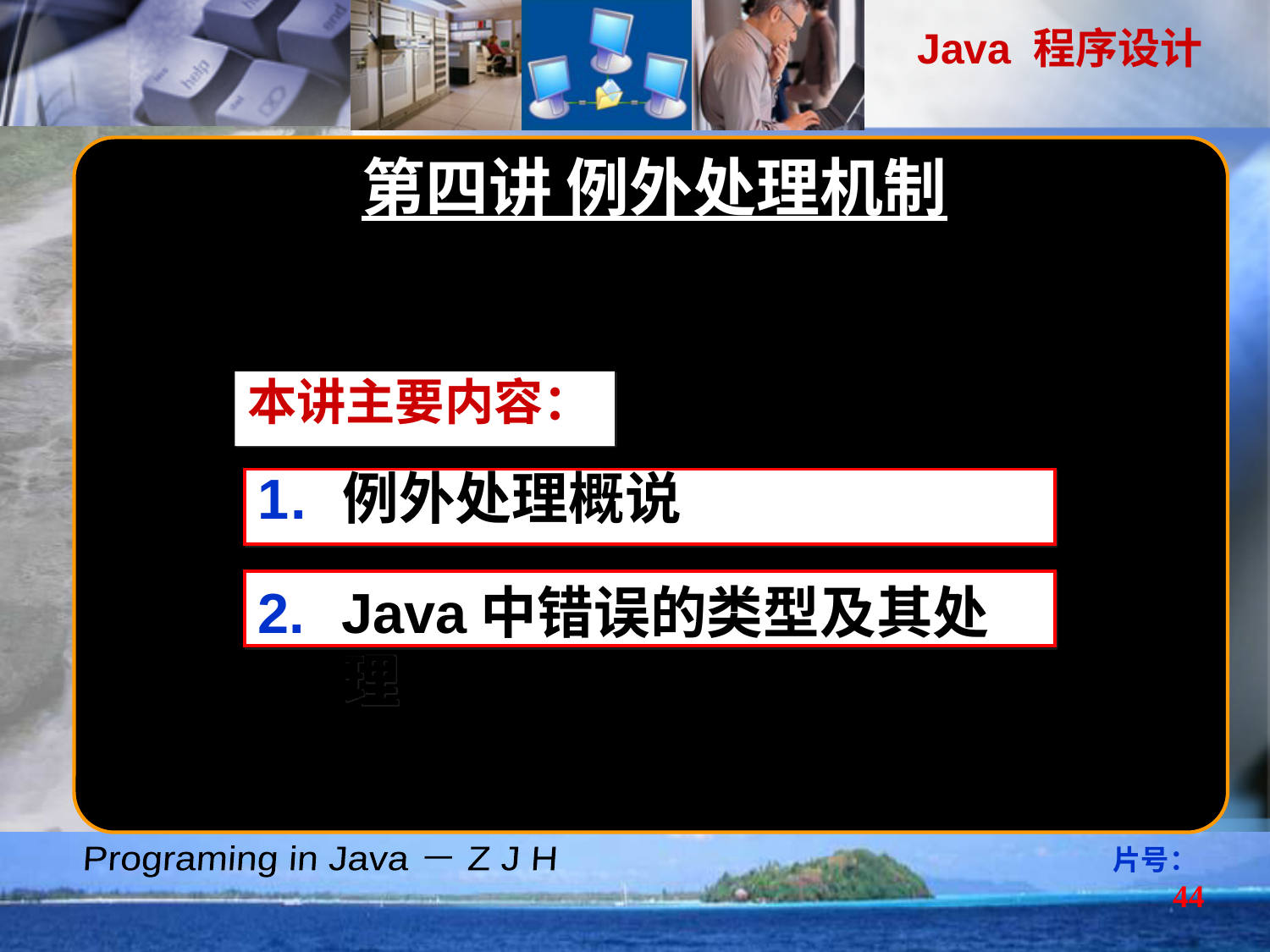

第四讲 例外处理机制
本讲主要内容：
例外处理概说
Java中错误的类型及其处理
片号：44